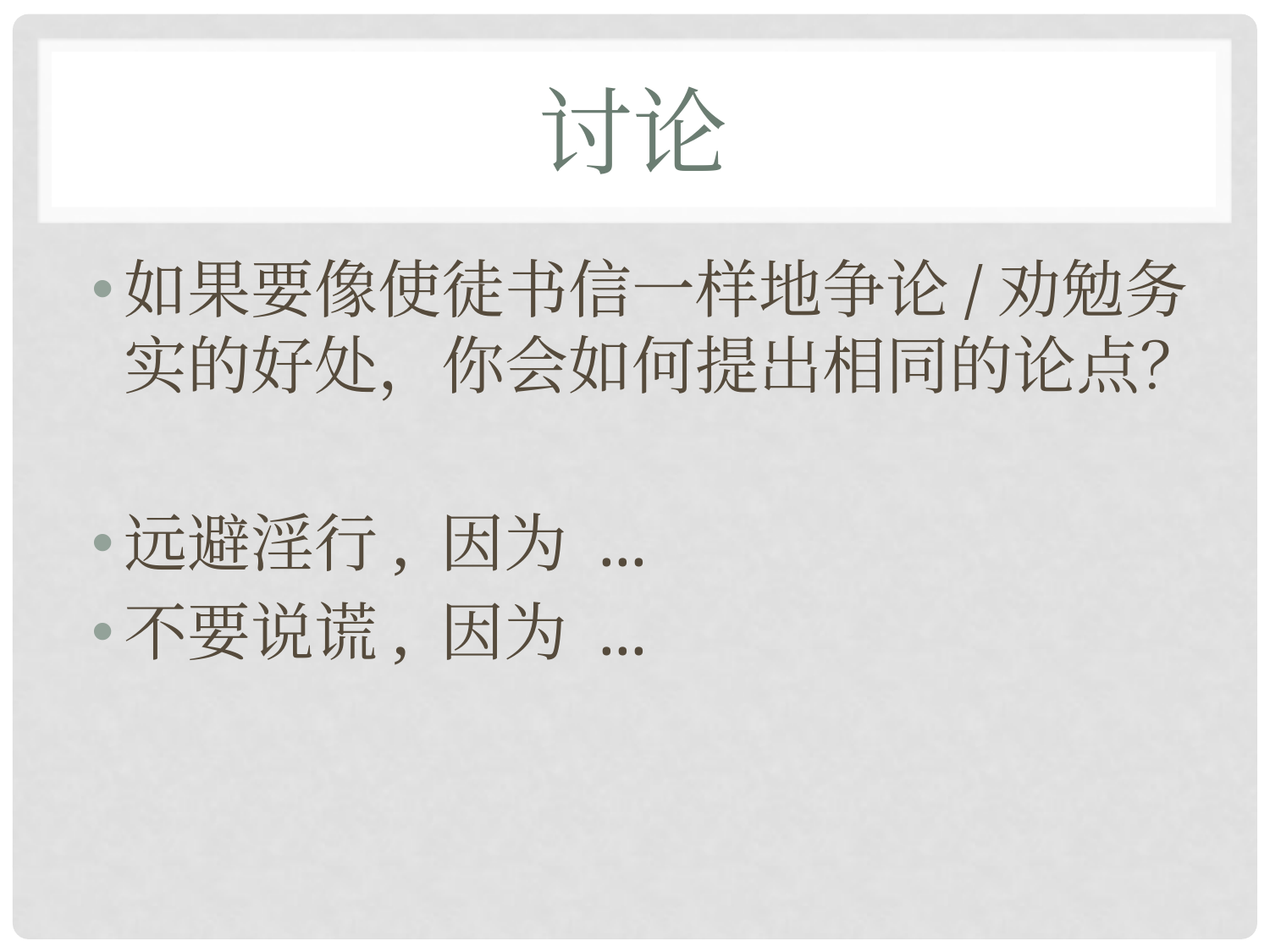

# 讨论
如果要像使徒书信一样地争论/劝勉务实的好处，你会如何提出相同的论点？

远避淫行, 因为 ...
不要说谎, 因为 ...